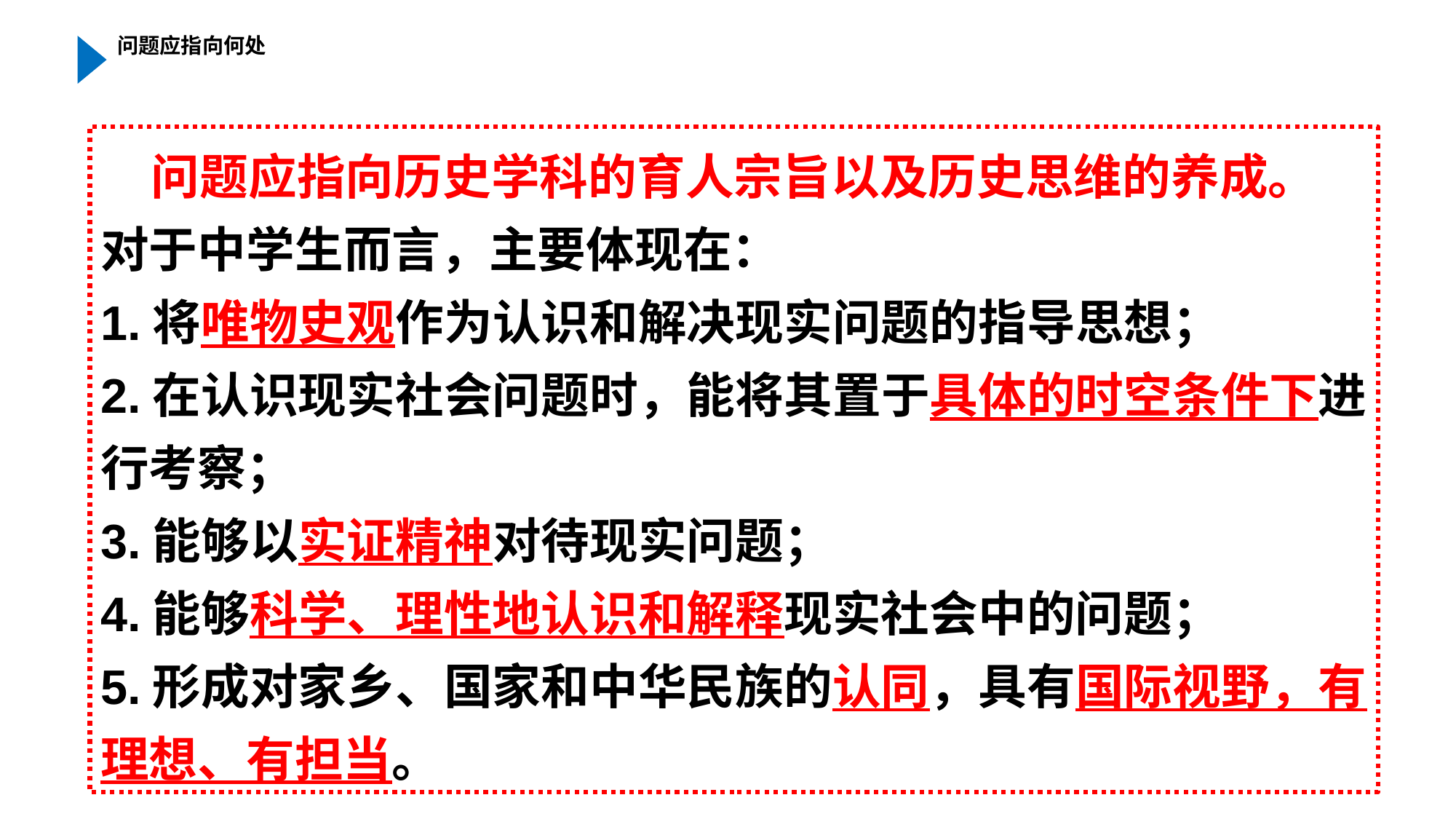

问题应指向何处

问题应指向历史学科的育人宗旨以及历史思维的养成。
对于中学生而言，主要体现在：
1.将唯物史观作为认识和解决现实问题的指导思想；
2.在认识现实社会问题时，能将其置于具体的时空条件下进行考察；
3.能够以实证精神对待现实问题；
4.能够科学、理性地认识和解释现实社会中的问题；
5.形成对家乡、国家和中华民族的认同，具有国际视野，有理想、有担当。